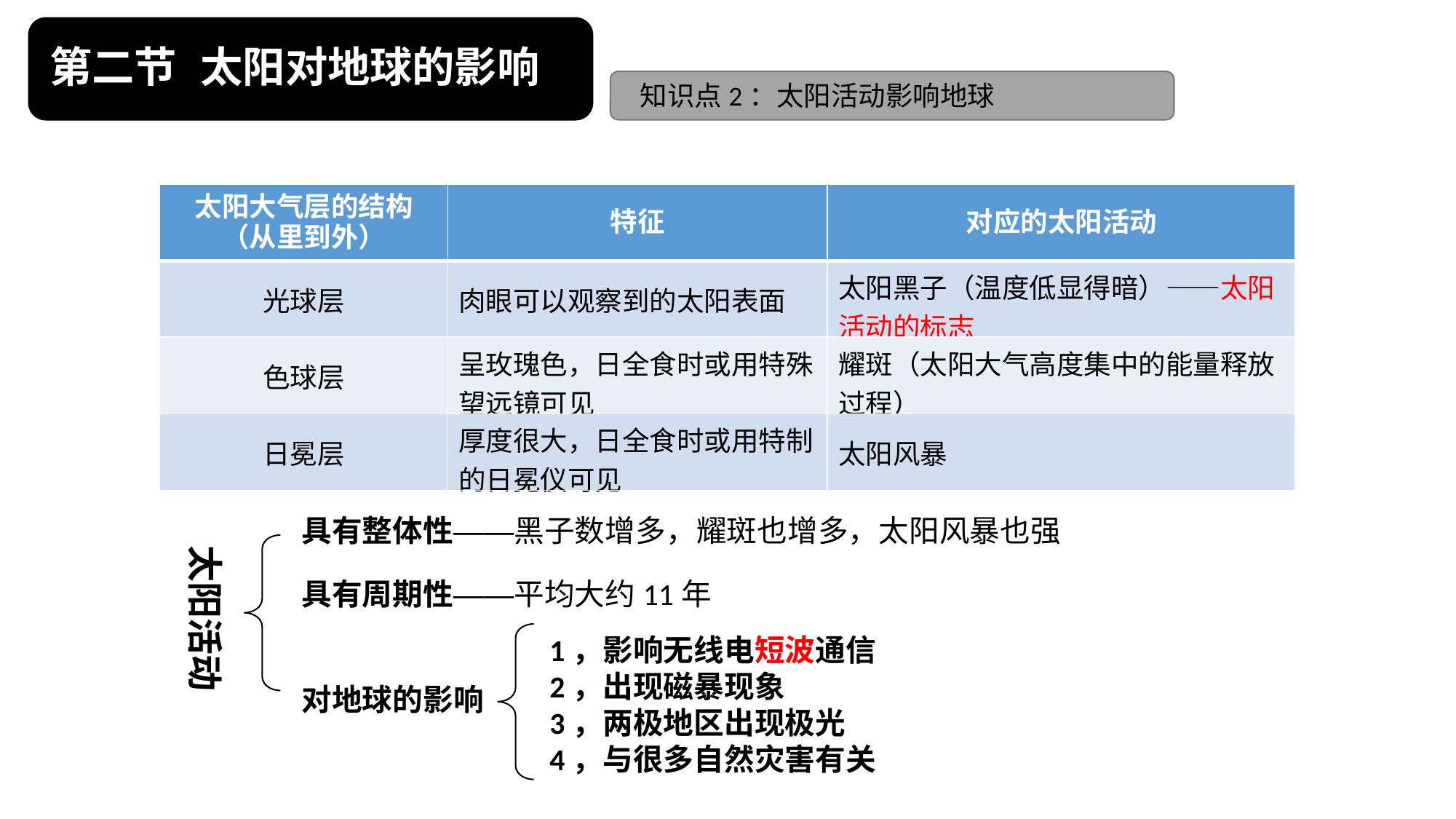

# 第二节  太阳对地球的影响
知识点2：太阳活动影响地球
| 太阳大气层的结构 （从里到外） | 特征 | 对应的太阳活动 |
| --- | --- | --- |
| 光球层 | 肉眼可以观察到的太阳表面 | 太阳黑子（温度低显得暗）——太阳活动的标志 |
| 色球层 | 呈玫瑰色，日全食时或用特殊望远镜可见 | 耀斑（太阳大气高度集中的能量释放过程） |
| 日冕层 | 厚度很大，日全食时或用特制的日冕仪可见 | 太阳风暴 |
具有整体性——黑子数增多，耀斑也增多，太阳风暴也强
太阳活动

具有周期性——平均大约11年

1，影响无线电短波通信
2，出现磁暴现象
3，两极地区出现极光
4，与很多自然灾害有关
对地球的影响